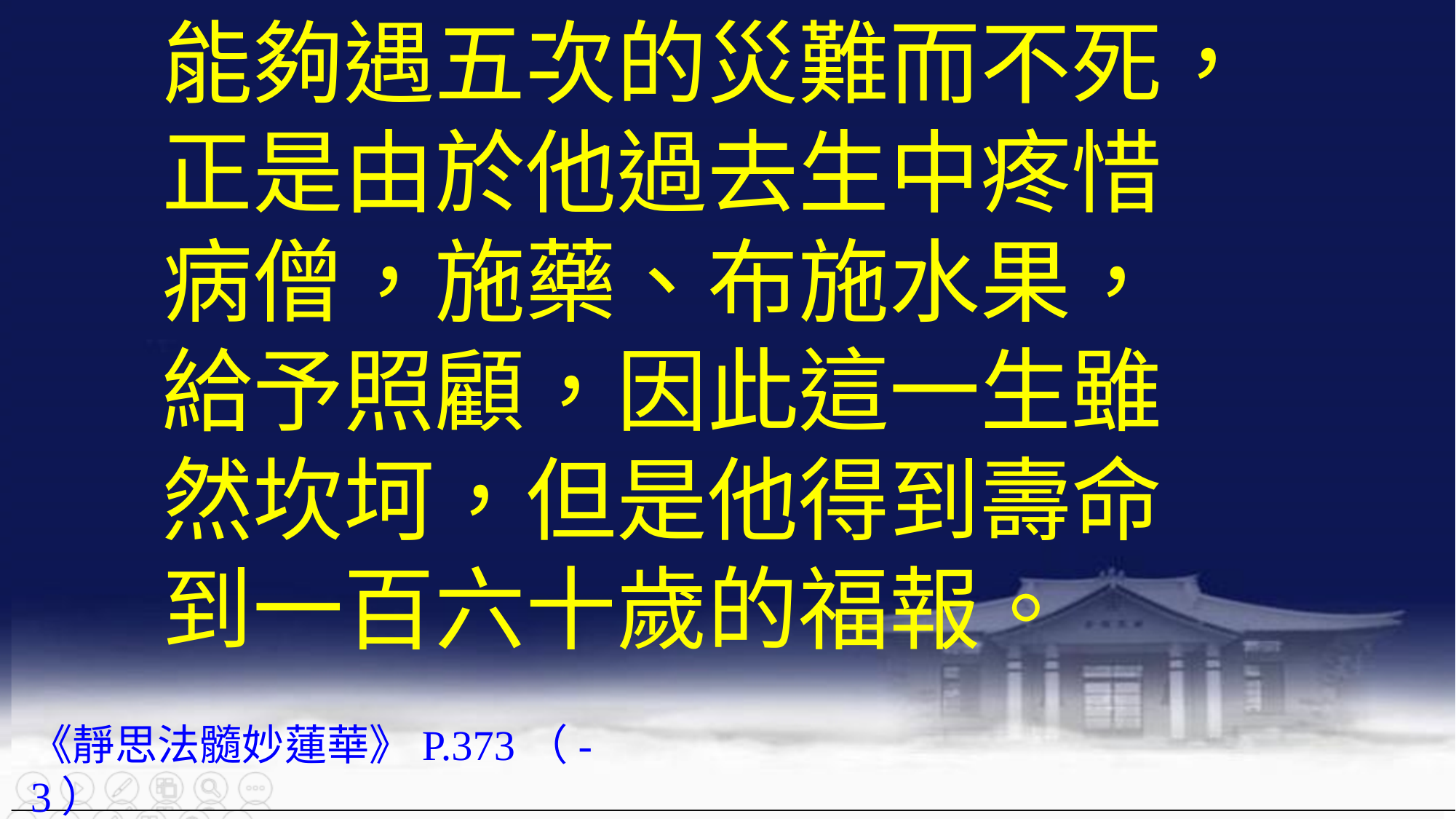

能夠遇五次的災難而不死，正是由於他過去生中疼惜病僧，施藥、布施水果，給予照顧，因此這一生雖然坎坷，但是他得到壽命到一百六十歲的福報。
《靜思法髓妙蓮華》P.373（-3）